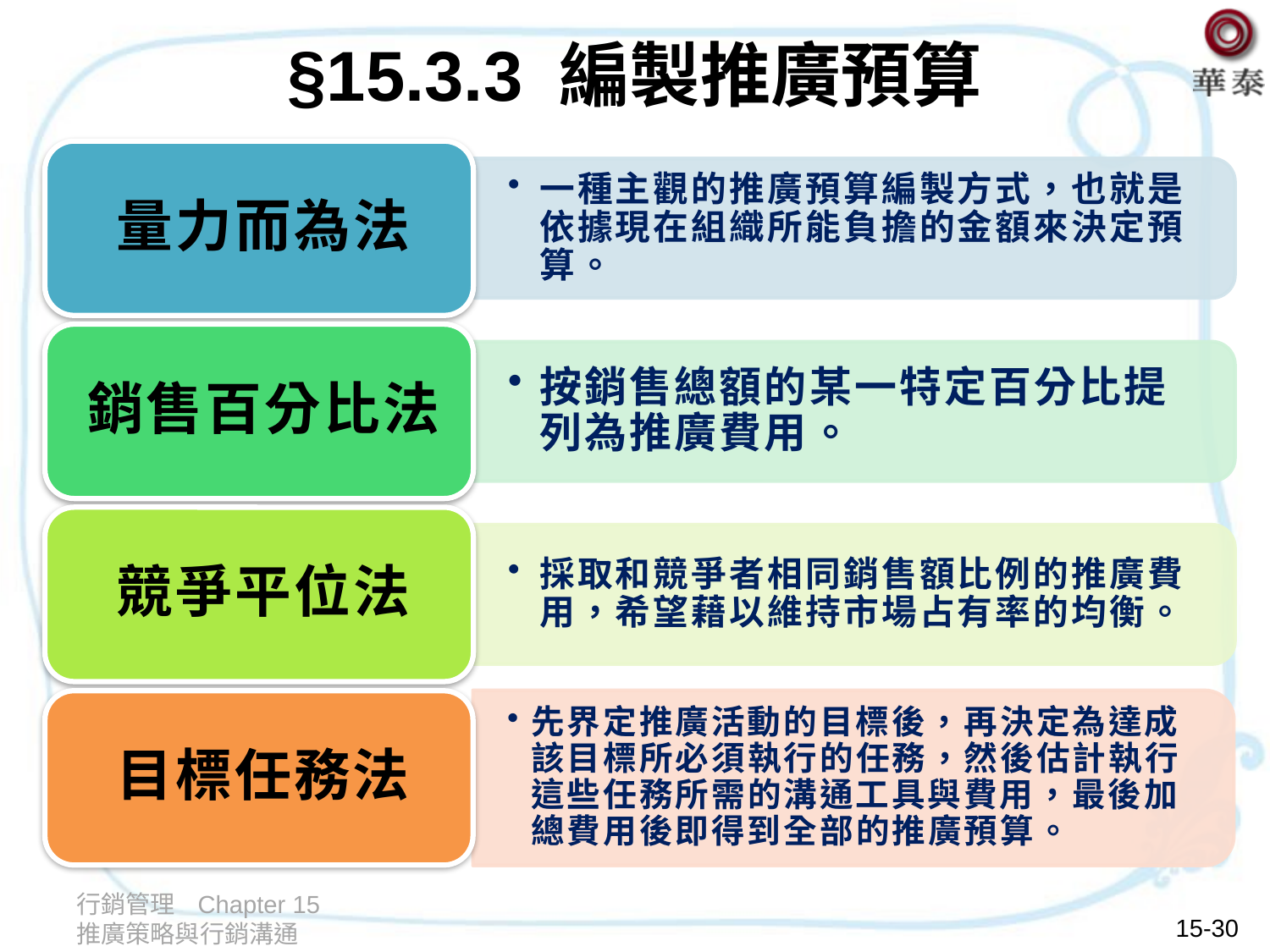

# §15.3.3 編製推廣預算
一種主觀的推廣預算編製方式，也就是依據現在組織所能負擔的金額來決定預算。
量力而為法
按銷售總額的某一特定百分比提列為推廣費用。
銷售百分比法
採取和競爭者相同銷售額比例的推廣費用，希望藉以維持市場占有率的均衡。
競爭平位法
先界定推廣活動的目標後，再決定為達成該目標所必須執行的任務，然後估計執行這些任務所需的溝通工具與費用，最後加總費用後即得到全部的推廣預算。
目標任務法
行銷管理   Chapter 15   推廣策略與行銷溝通
15-30